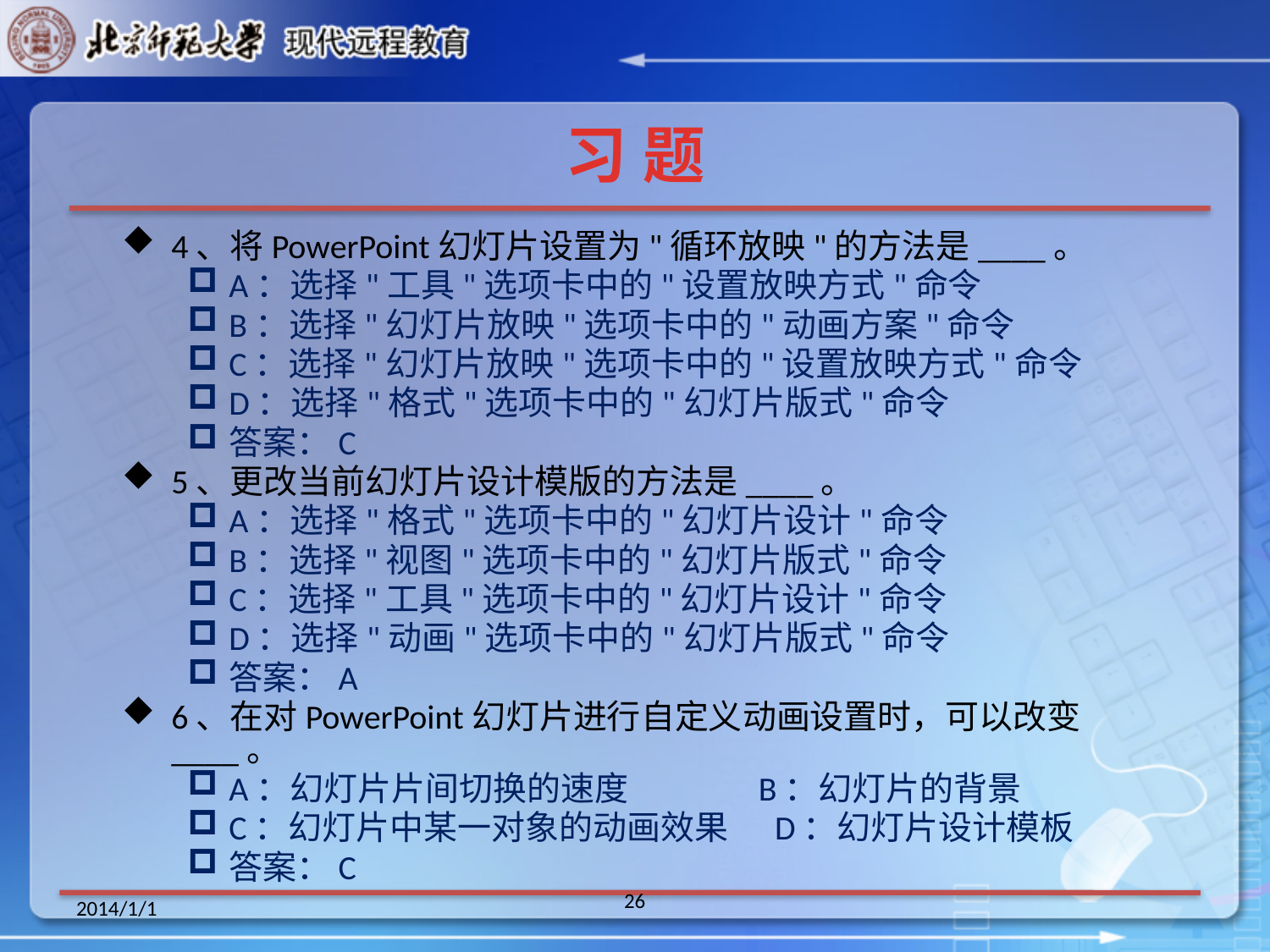

# 习 题
4、将PowerPoint幻灯片设置为"循环放映"的方法是____。
A：选择"工具"选项卡中的"设置放映方式"命令
B：选择"幻灯片放映"选项卡中的"动画方案"命令
C：选择"幻灯片放映"选项卡中的"设置放映方式"命令
D：选择"格式"选项卡中的"幻灯片版式"命令
答案：C
5、更改当前幻灯片设计模版的方法是____。
A：选择"格式"选项卡中的"幻灯片设计"命令
B：选择"视图"选项卡中的"幻灯片版式"命令
C：选择"工具"选项卡中的"幻灯片设计"命令
D：选择"动画"选项卡中的"幻灯片版式"命令
答案：A
6、在对PowerPoint幻灯片进行自定义动画设置时，可以改变____。
A：幻灯片片间切换的速度                B：幻灯片的背景
C：幻灯片中某一对象的动画效果     D：幻灯片设计模板
答案：C
26
2014/1/1